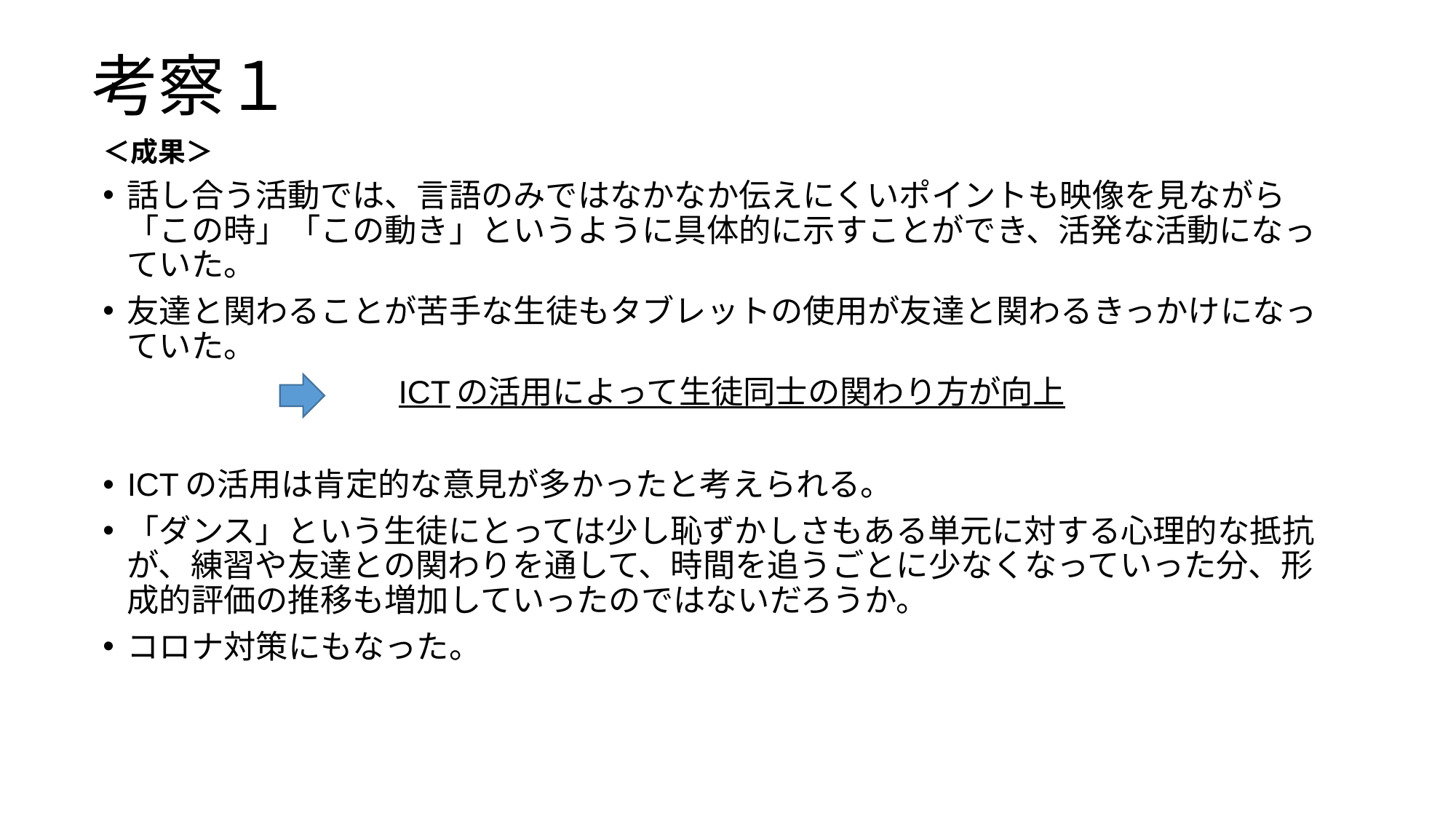

# 考察１
＜成果＞
話し合う活動では、言語のみではなかなか伝えにくいポイントも映像を見ながら「この時」「この動き」というように具体的に示すことができ、活発な活動になっていた。
友達と関わることが苦手な生徒もタブレットの使用が友達と関わるきっかけになっていた。
　　　　　　　　　ICTの活用によって生徒同士の関わり方が向上

ICTの活用は肯定的な意見が多かったと考えられる。
「ダンス」という生徒にとっては少し恥ずかしさもある単元に対する心理的な抵抗が、練習や友達との関わりを通して、時間を追うごとに少なくなっていった分、形成的評価の推移も増加していったのではないだろうか。
コロナ対策にもなった。